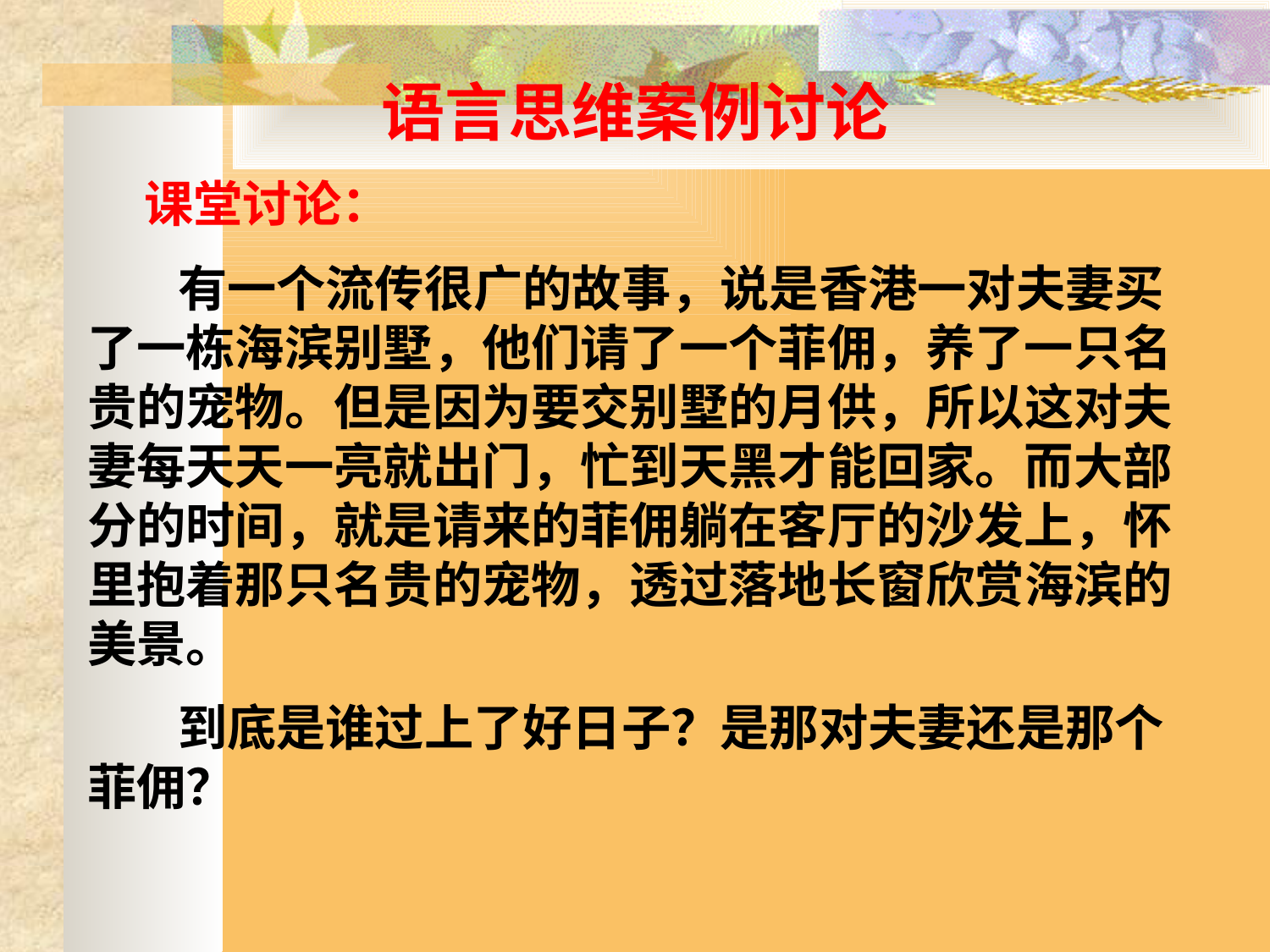

语言思维案例讨论
    课堂讨论：
       有一个流传很广的故事，说是香港一对夫妻买了一栋海滨别墅，他们请了一个菲佣，养了一只名贵的宠物。但是因为要交别墅的月供，所以这对夫妻每天天一亮就出门，忙到天黑才能回家。而大部分的时间，就是请来的菲佣躺在客厅的沙发上，怀里抱着那只名贵的宠物，透过落地长窗欣赏海滨的美景。
       到底是谁过上了好日子？是那对夫妻还是那个菲佣？